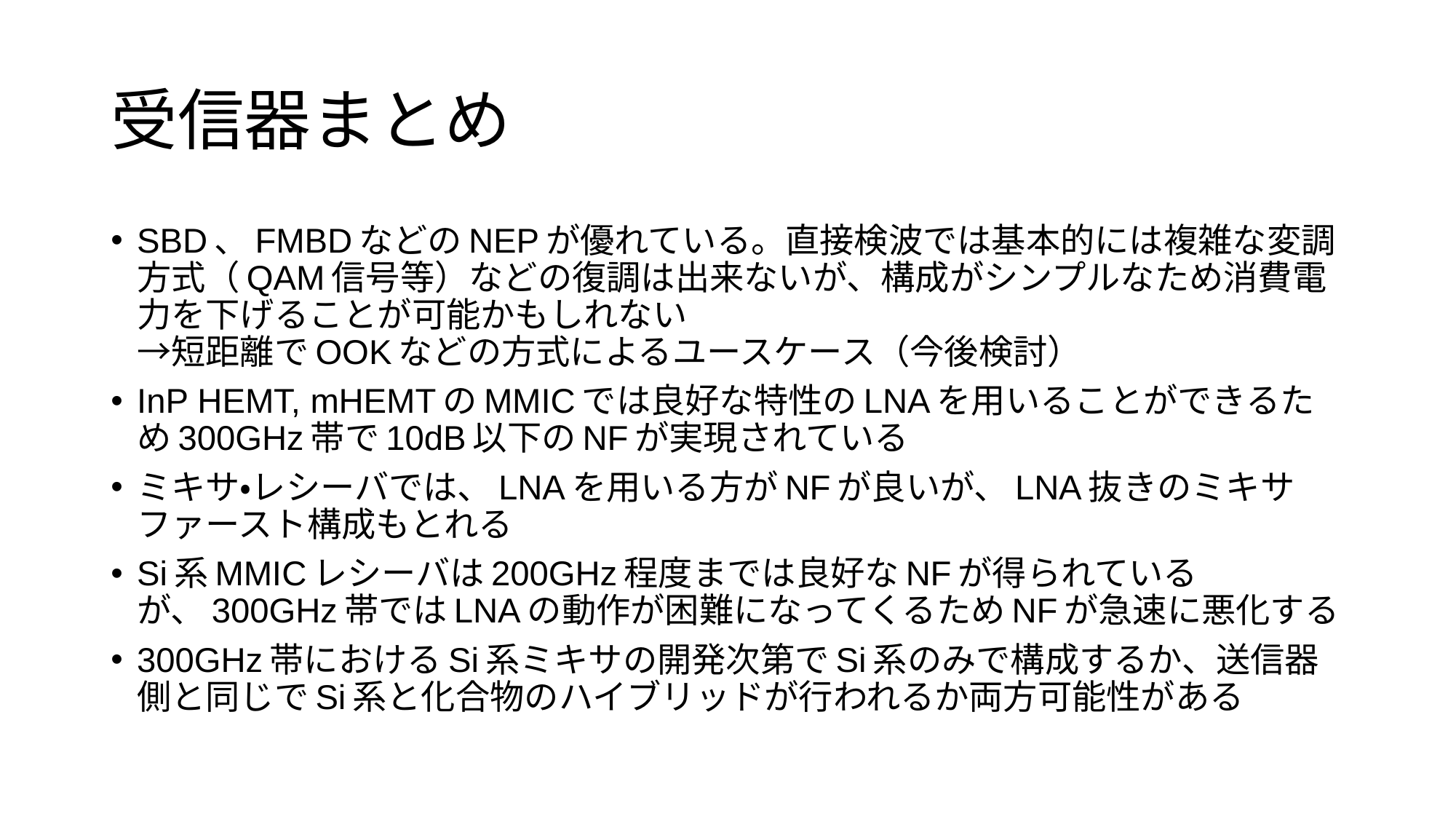

# 受信器まとめ
SBD、FMBDなどのNEPが優れている。直接検波では基本的には複雑な変調方式（QAM信号等）などの復調は出来ないが、構成がシンプルなため消費電力を下げることが可能かもしれない
→短距離でOOKなどの方式によるユースケース（今後検討）
InP HEMT, mHEMTのMMICでは良好な特性のLNAを用いることができるため300GHz帯で10dB以下のNFが実現されている
ミキサ・レシーバでは、LNAを用いる方がNFが良いが、LNA抜きのミキサファースト構成もとれる
Si系MMICレシーバは200GHz程度までは良好なNFが得られているが、300GHz帯ではLNAの動作が困難になってくるためNFが急速に悪化する
300GHz帯におけるSi系ミキサの開発次第でSi系のみで構成するか、送信器側と同じでSi系と化合物のハイブリッドが行われるか両方可能性がある